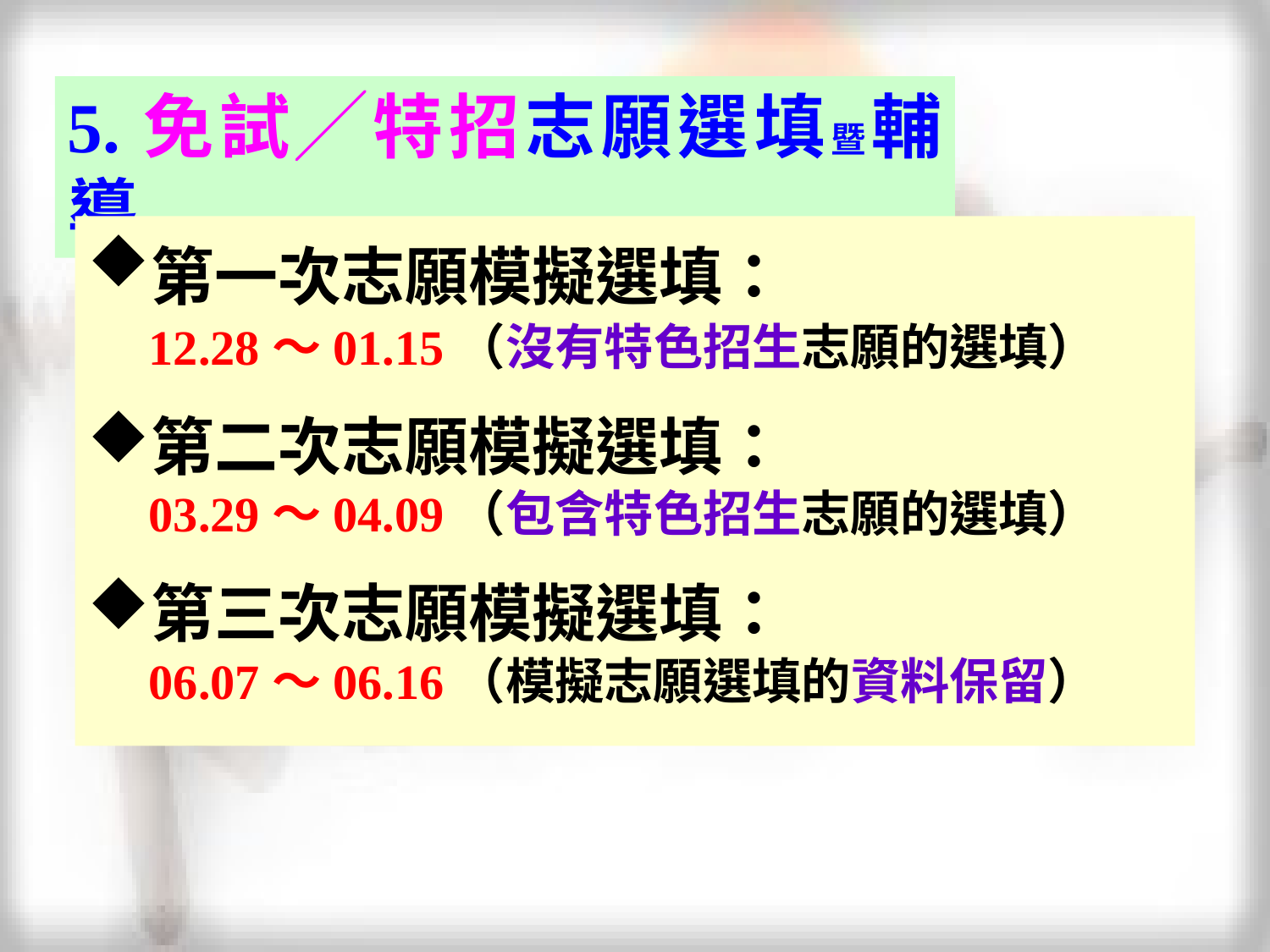

5.免試╱特招志願選填暨輔導

第一次志願模擬選填：
     12.28〜01.15（沒有特色招生志願的選填）
第二次志願模擬選填：
     03.29〜04.09（包含特色招生志願的選填）
第三次志願模擬選填：
     06.07〜06.16（模擬志願選填的資料保留）